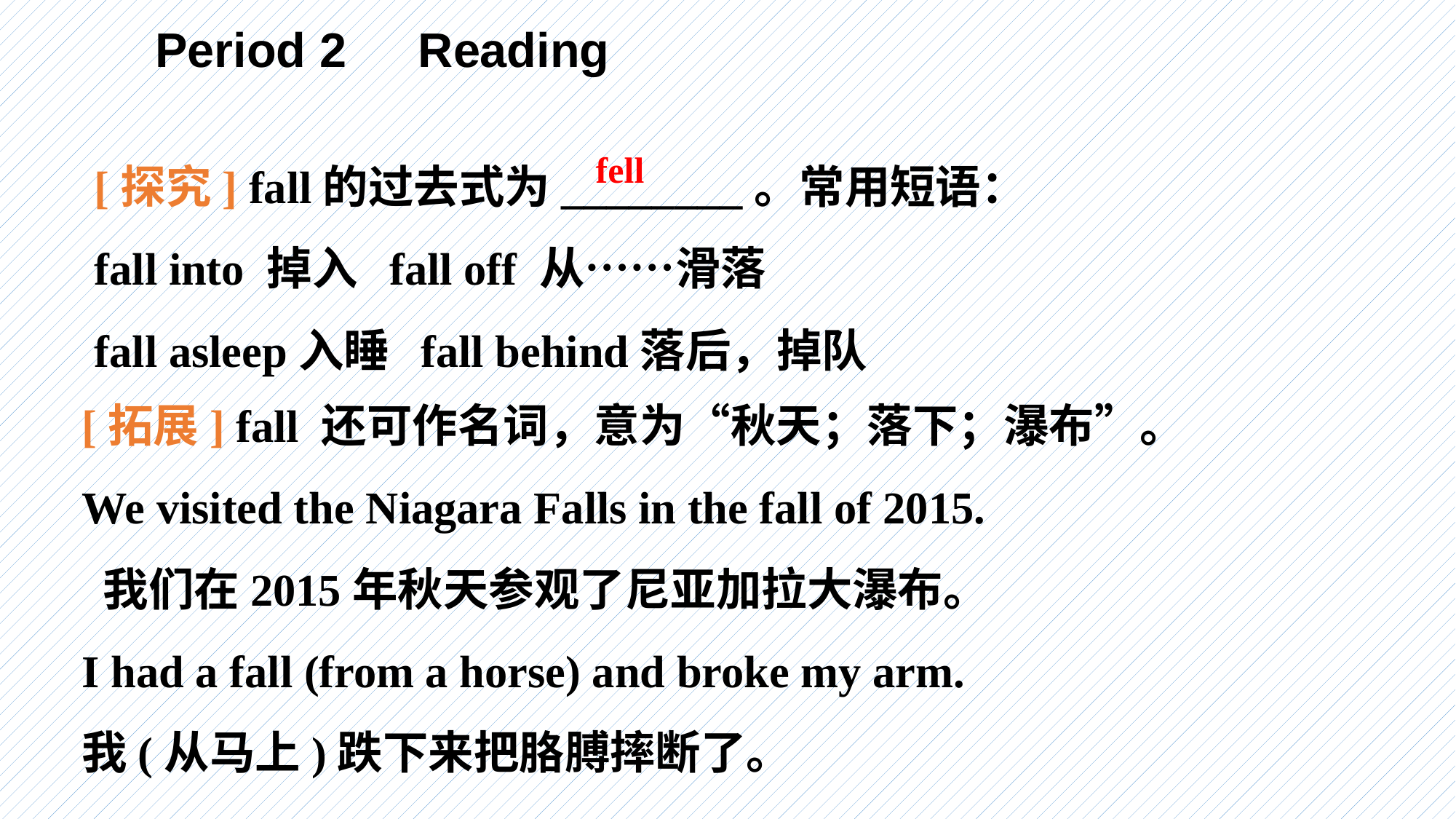

Period 2　Reading
[探究] fall的过去式为________。常用短语：
fall into 掉入  fall off 从……滑落
fall asleep入睡  fall behind落后，掉队
fell
[拓展] fall 还可作名词，意为“秋天；落下；瀑布”。
We visited the Niagara Falls in the fall of 2015.
 我们在2015年秋天参观了尼亚加拉大瀑布。
I had a fall (from a horse) and broke my arm.
我(从马上)跌下来把胳膊摔断了。